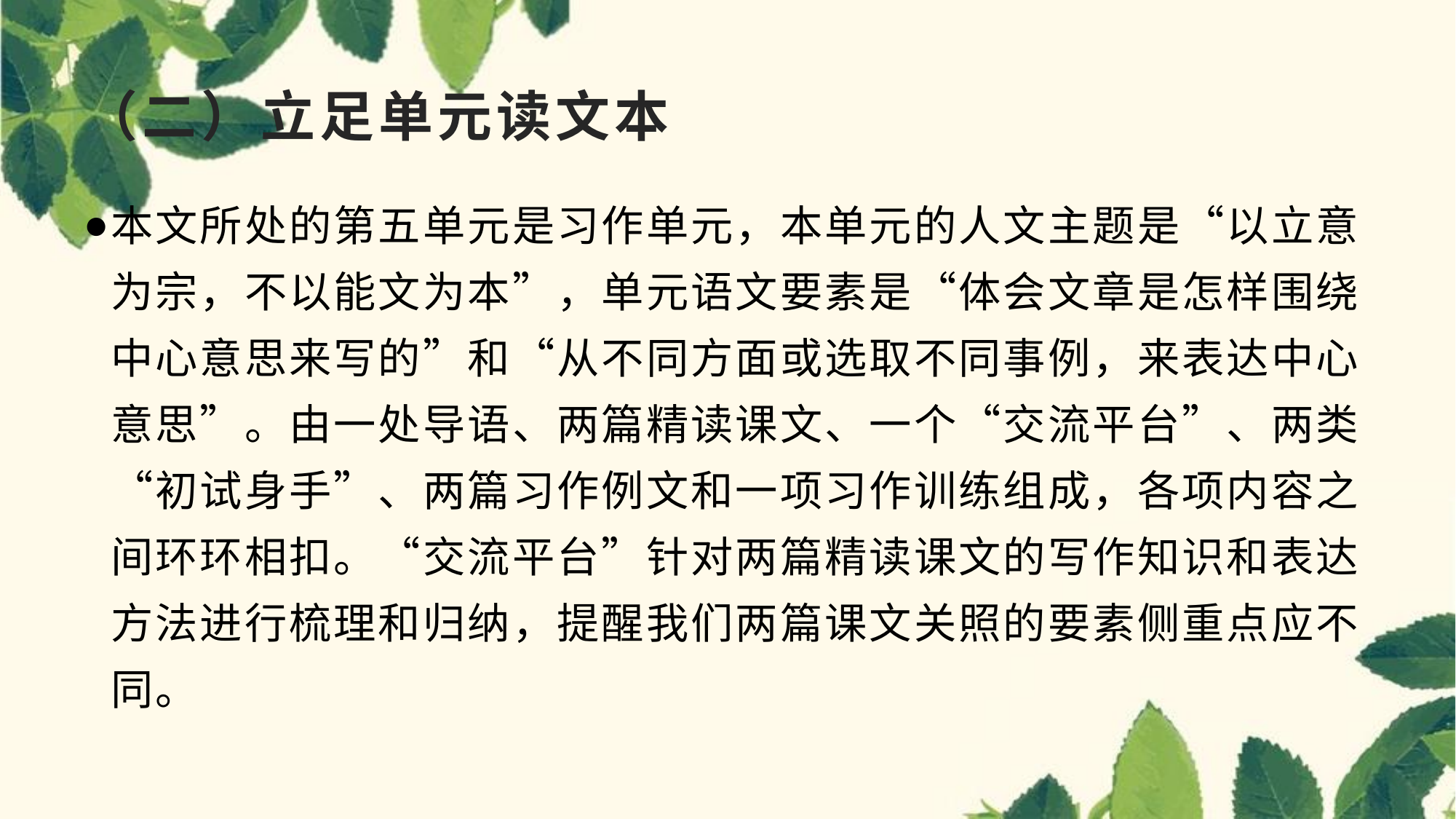

# （二）立足单元读文本
本文所处的第五单元是习作单元，本单元的人文主题是“以立意为宗，不以能文为本”，单元语文要素是“体会文章是怎样围绕中心意思来写的”和“从不同方面或选取不同事例，来表达中心意思”。由一处导语、两篇精读课文、一个“交流平台”、两类“初试身手”、两篇习作例文和一项习作训练组成，各项内容之间环环相扣。“交流平台”针对两篇精读课文的写作知识和表达方法进行梳理和归纳，提醒我们两篇课文关照的要素侧重点应不同。